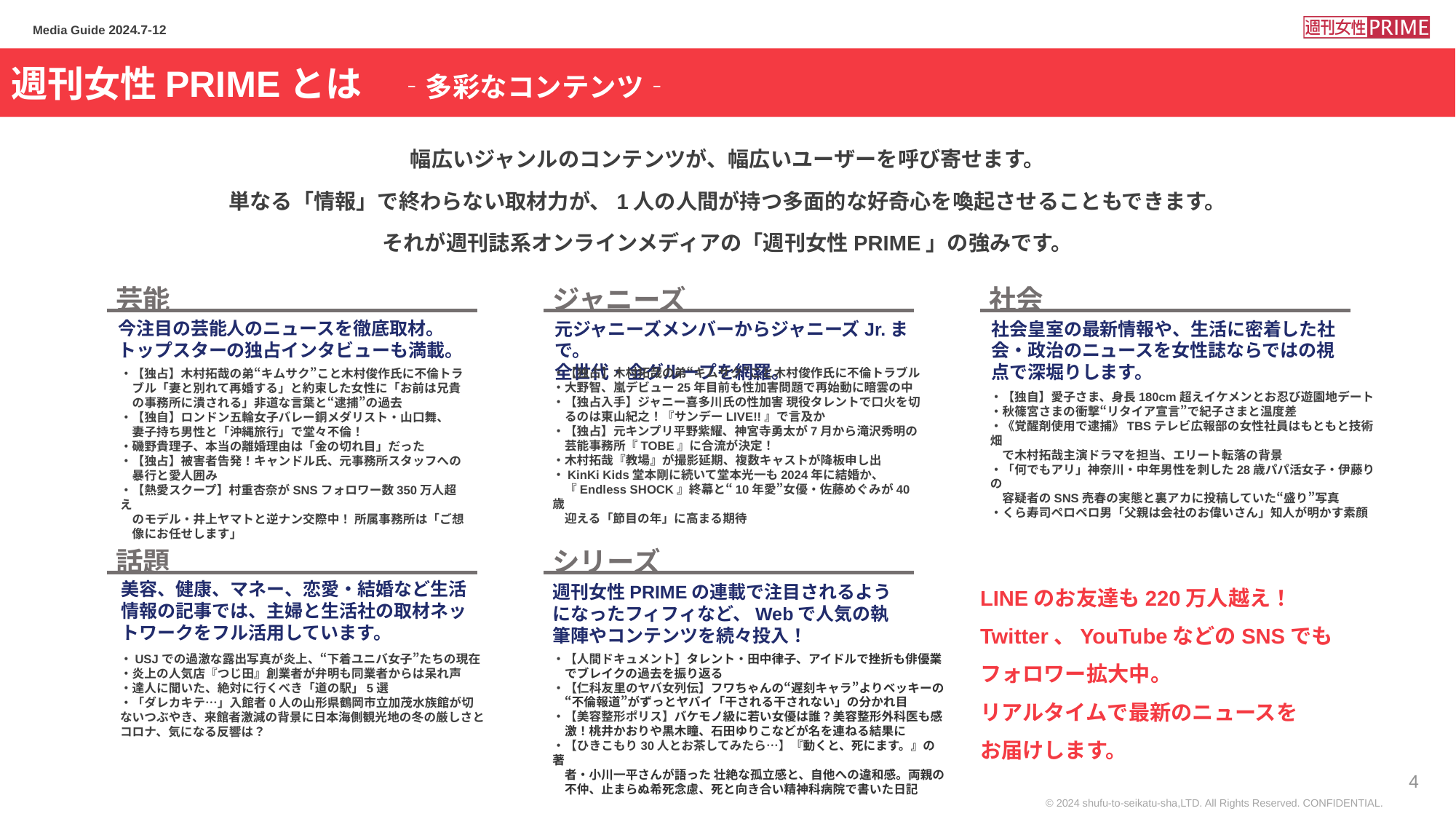

週刊女性PRIMEとは　‐多彩なコンテンツ‐
幅広いジャンルのコンテンツが、幅広いユーザーを呼び寄せます。
単なる「情報」で終わらない取材力が、1人の人間が持つ多面的な好奇心を喚起させることもできます。
それが週刊誌系オンラインメディアの「週刊女性PRIME」の強みです。
芸能
ジャニーズ
社会
今注目の芸能人のニュースを徹底取材。
トップスターの独占インタビューも満載。
元ジャニーズメンバーからジャニーズJr.まで。
全世代・全グループを網羅。
社会皇室の最新情報や、生活に密着した社会・政治のニュースを女性誌ならではの視点で深堀りします。
・【独占】木村拓哉の弟“キムサク”こと木村俊作氏に不倫トラブル
・大野智、嵐デビュー25年目前も性加害問題で再始動に暗雲の中
・【独占入手】ジャニー喜多川氏の性加害 現役タレントで口火を切
　るのは東山紀之！『サンデーLIVE!!』で言及か
・【独占】元キンプリ平野紫耀、神宮寺勇太が7月から滝沢秀明の
　芸能事務所『TOBE』に合流が決定！
・木村拓哉『教場』が撮影延期、複数キャストが降板申し出
・KinKi Kids堂本剛に続いて堂本光一も2024年に結婚か、
　『Endless SHOCK』終幕と“10年愛”女優・佐藤めぐみが40歳
　迎える「節目の年」に高まる期待
・【独占】木村拓哉の弟“キムサク”こと木村俊作氏に不倫トラ
　ブル「妻と別れて再婚する」と約束した女性に「お前は兄貴
　の事務所に潰される」非道な言葉と“逮捕”の過去
・【独自】ロンドン五輪女子バレー銅メダリスト・山口舞、
　妻子持ち男性と「沖縄旅行」で堂々不倫！
・磯野貴理子、本当の離婚理由は「金の切れ目」だった
・【独占】被害者告発！キャンドル氏、元事務所スタッフへの
　暴行と愛人囲み
・【熱愛スクープ】村重杏奈がSNSフォロワー数350万人超え
　のモデル・井上ヤマトと逆ナン交際中！ 所属事務所は「ご想
　像にお任せします」
・【独自】愛子さま、身長180cm超えイケメンとお忍び遊園地デート
・秋篠宮さまの衝撃“リタイア宣言”で紀子さまと温度差
・《覚醒剤使用で逮捕》TBSテレビ広報部の女性社員はもともと技術畑
　で木村拓哉主演ドラマを担当、エリート転落の背景
・「何でもアリ」神奈川・中年男性を刺した28歳パパ活女子・伊藤りの
　容疑者のSNS売春の実態と裏アカに投稿していた“盛り”写真
・くら寿司ペロペロ男「父親は会社のお偉いさん」知人が明かす素顔
話題
シリーズ
LINEのお友達も220万人越え！
Twitter、YouTubeなどのSNSでも
フォロワー拡大中。
リアルタイムで最新のニュースを
お届けします。
美容、健康、マネー、恋愛・結婚など生活情報の記事では、主婦と生活社の取材ネットワークをフル活用しています。
週刊女性PRIMEの連載で注目されるようになったフィフィなど、Webで人気の執筆陣やコンテンツを続々投入！
・【人間ドキュメント】タレント・田中律子、アイドルで挫折も俳優業
　でブレイクの過去を振り返る
・【仁科友里のヤバ女列伝】フワちゃんの“遅刻キャラ”よりベッキーの
　“不倫報道”がずっとヤバイ「干される干されない」の分かれ目
・【美容整形ポリス】バケモノ級に若い女優は誰？美容整形外科医も感
　激！桃井かおりや黒木瞳、石田ゆりこなどが名を連ねる結果に
・【ひきこもり30人とお茶してみたら…】『動くと、死にます。』の著
　者・小川一平さんが語った 壮絶な孤立感と、自他への違和感。両親の
　不仲、止まらぬ希死念慮、死と向き合い精神科病院で書いた日記

・USJでの過激な露出写真が炎上、“下着ユニバ女子”たちの現在
・炎上の人気店『つじ田』創業者が弁明も同業者からは呆れ声
・達人に聞いた、絶対に行くべき「道の駅」5選
・「ダレカキテ…」入館者0人の山形県鶴岡市立加茂水族館が切ないつぶやき、来館者激減の背景に日本海側観光地の冬の厳しさとコロナ、気になる反響は？
4